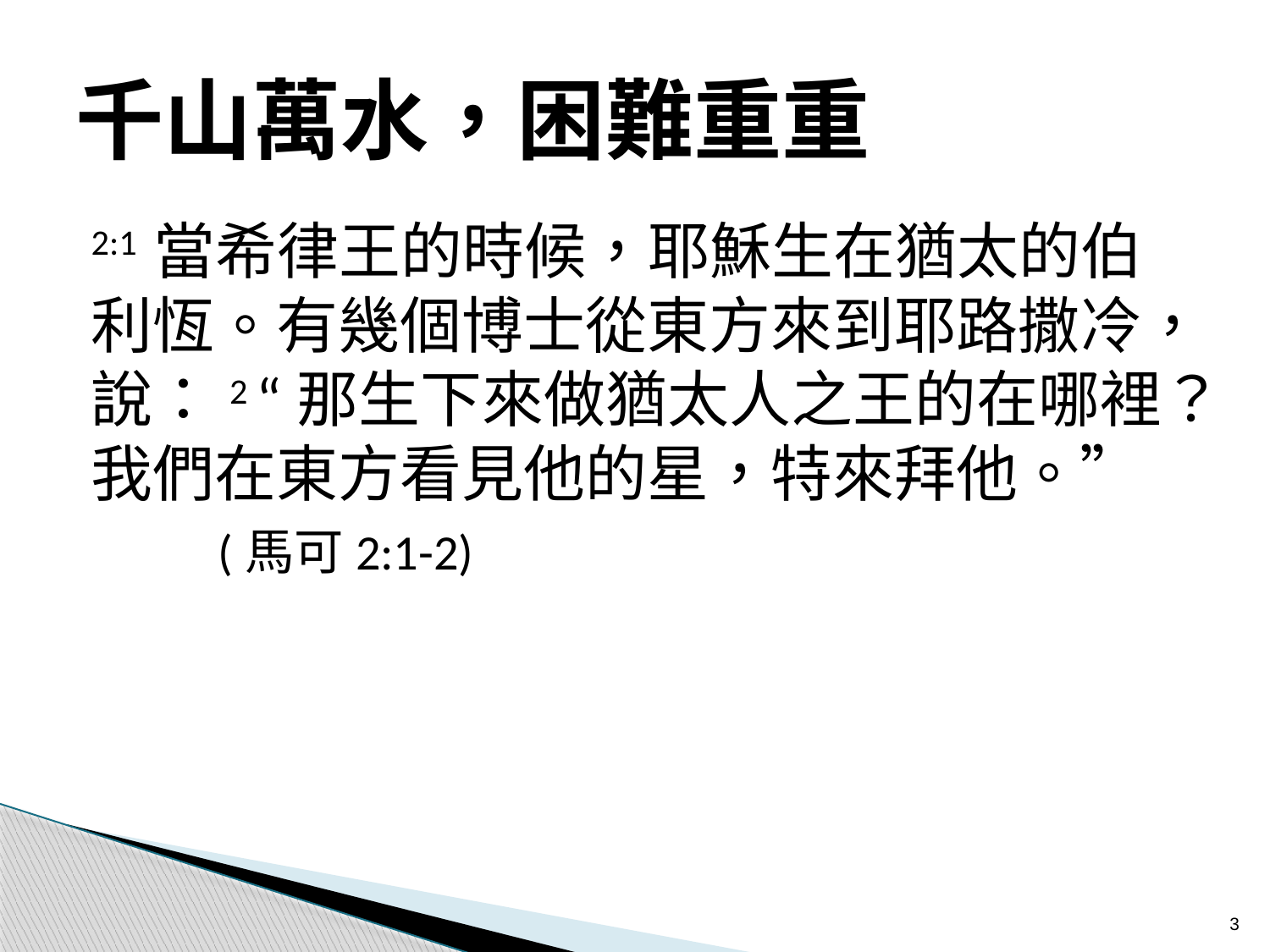

# 千山萬水，困難重重
2:1 當希律王的時候，耶穌生在猶太的伯利恆。有幾個博士從東方來到耶路撒冷，說：2 “那生下來做猶太人之王的在哪裡？我們在東方看見他的星，特來拜他。”	(馬可2:1-2)
3